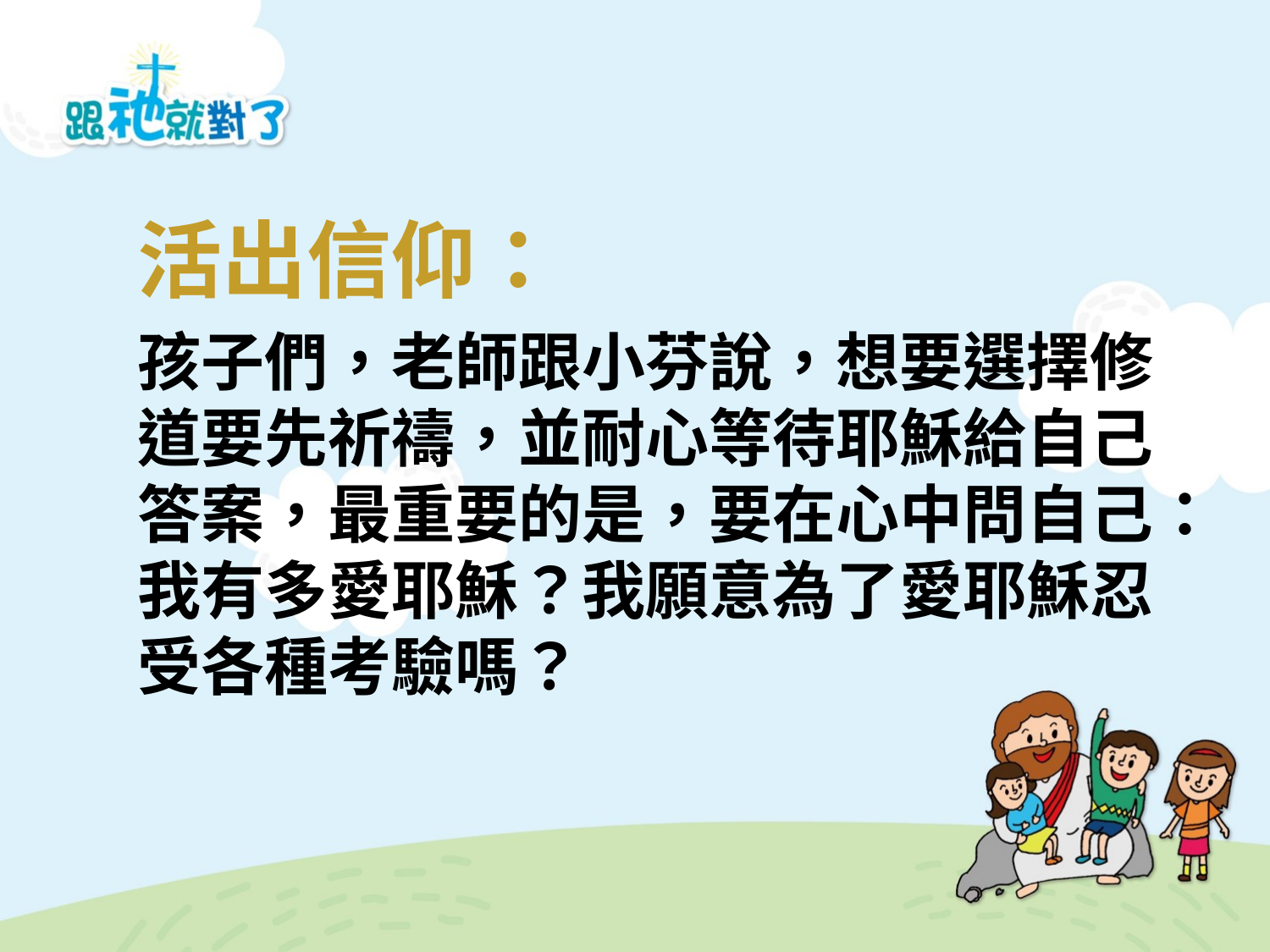

活出信仰：
孩子們，老師跟小芬說，想要選擇修道要先祈禱，並耐心等待耶穌給自己答案，最重要的是，要在心中問自己：我有多愛耶穌？我願意為了愛耶穌忍受各種考驗嗎？